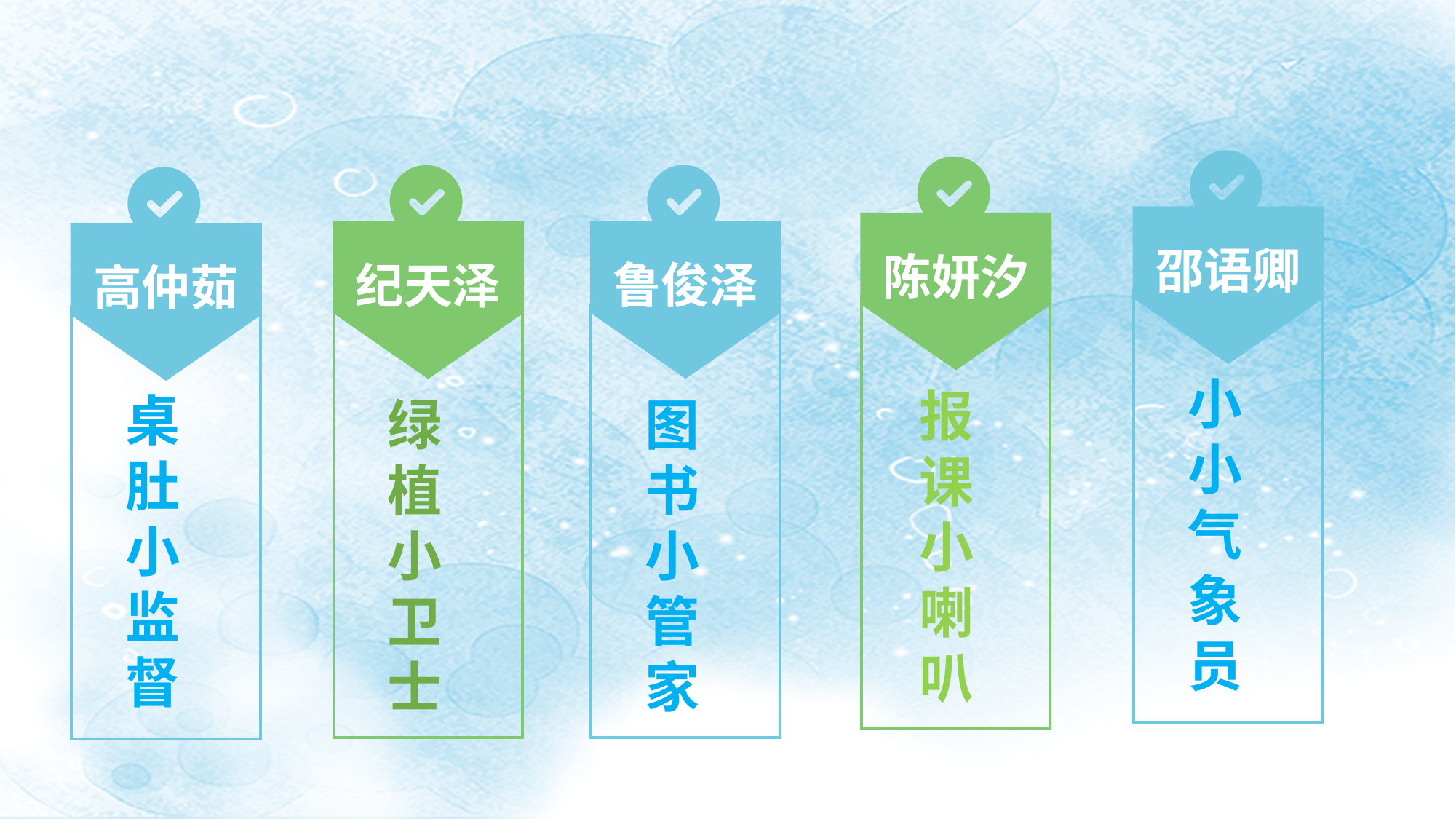

邵语卿

小小气象员

陈妍汐

报
课
小
喇
叭

鲁俊泽

图
书
小
管
家

纪天泽

绿
植
小
卫士

高仲茹

桌
肚
小
监
督